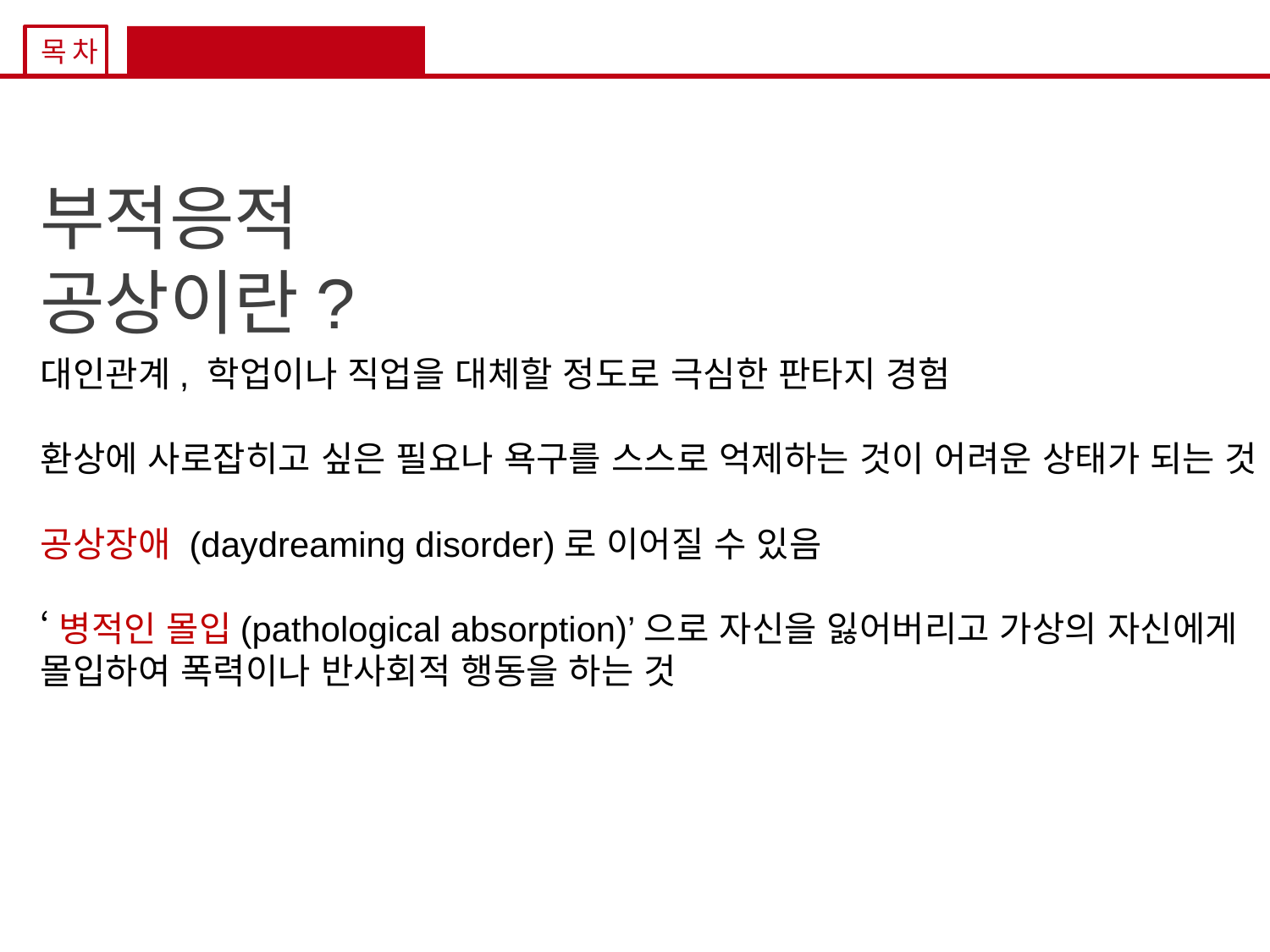

목차
내용 및 사실관계
부적응적 공상이란?
대인관계, 학업이나 직업을 대체할 정도로 극심한 판타지 경험

환상에 사로잡히고 싶은 필요나 욕구를 스스로 억제하는 것이 어려운 상태가 되는 것

공상장애 (daydreaming disorder)로 이어질 수 있음

‘병적인 몰입(pathological absorption)’으로 자신을 잃어버리고 가상의 자신에게 몰입하여 폭력이나 반사회적 행동을 하는 것